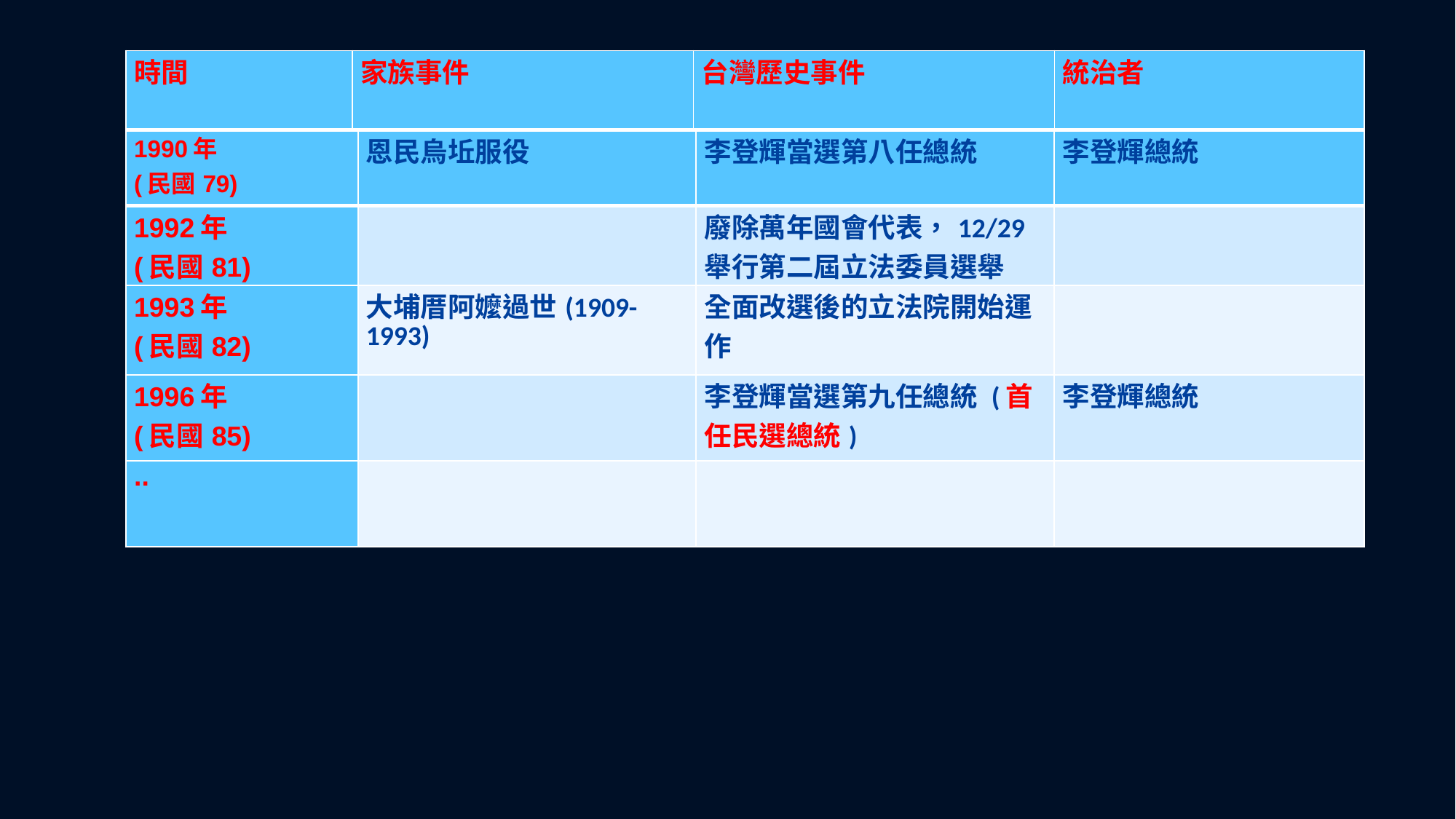

| 時間 | 家族事件 | 台灣歷史事件 | 統治者 |
| --- | --- | --- | --- |
| 1990年 (民國79) | 恩民烏坵服役 | 李登輝當選第八任總統 | 李登輝總統 |
| --- | --- | --- | --- |
| 1992年 (民國81) |  | 廢除萬年國會代表，12/29舉行第二屆立法委員選舉 |  |
| 1993年 (民國82) | 大埔厝阿嬤過世(1909-1993) | 全面改選後的立法院開始運作 |  |
| 1996年 (民國85) |  | 李登輝當選第九任總統 (首任民選總統) | 李登輝總統 |
| .. |  |  |  |